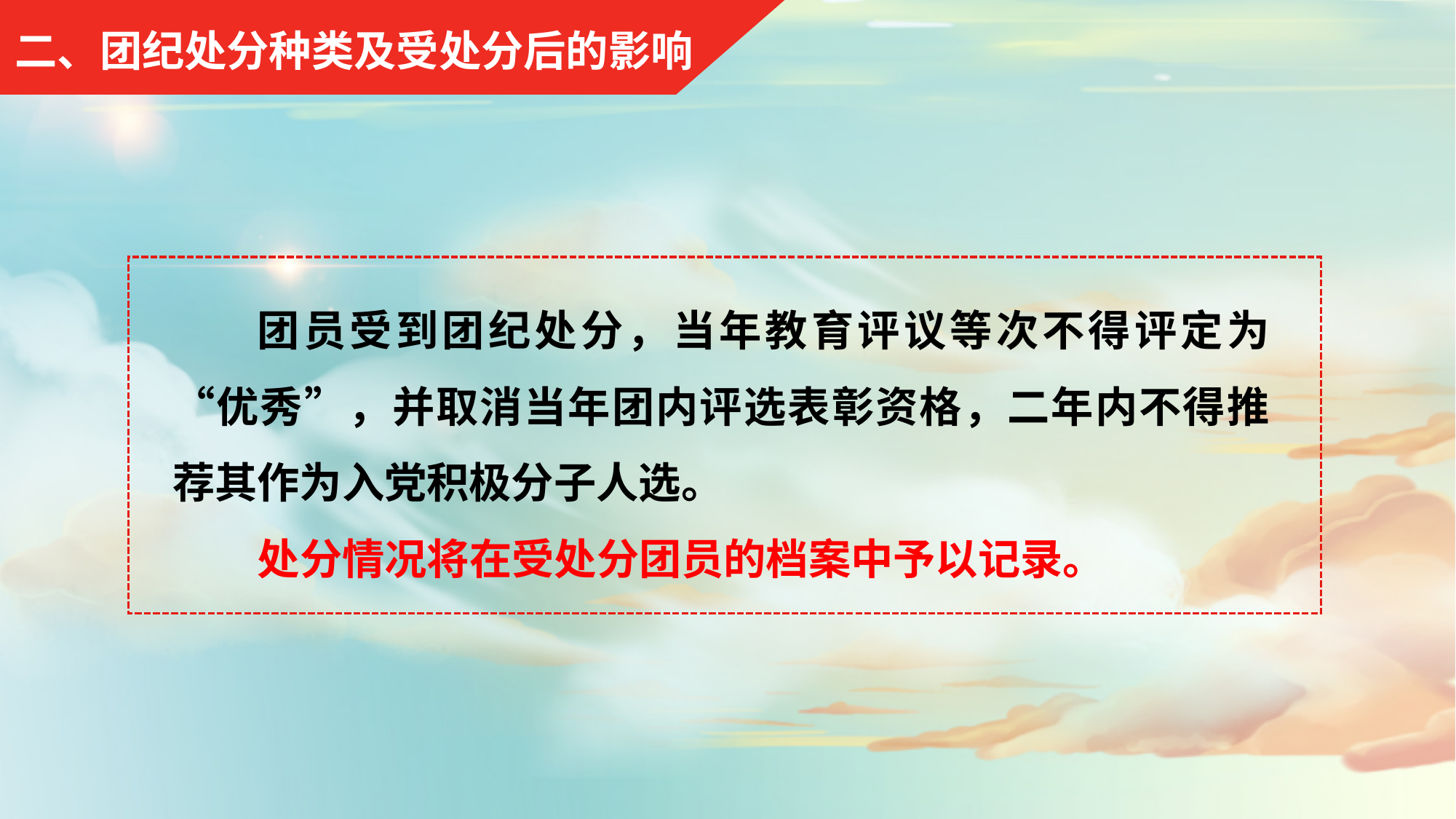

二、团纪处分种类及受处分后的影响

团员受到团纪处分，当年教育评议等次不得评定为“优秀”，并取消当年团内评选表彰资格，二年内不得推荐其作为入党积极分子人选。
处分情况将在受处分团员的档案中予以记录。